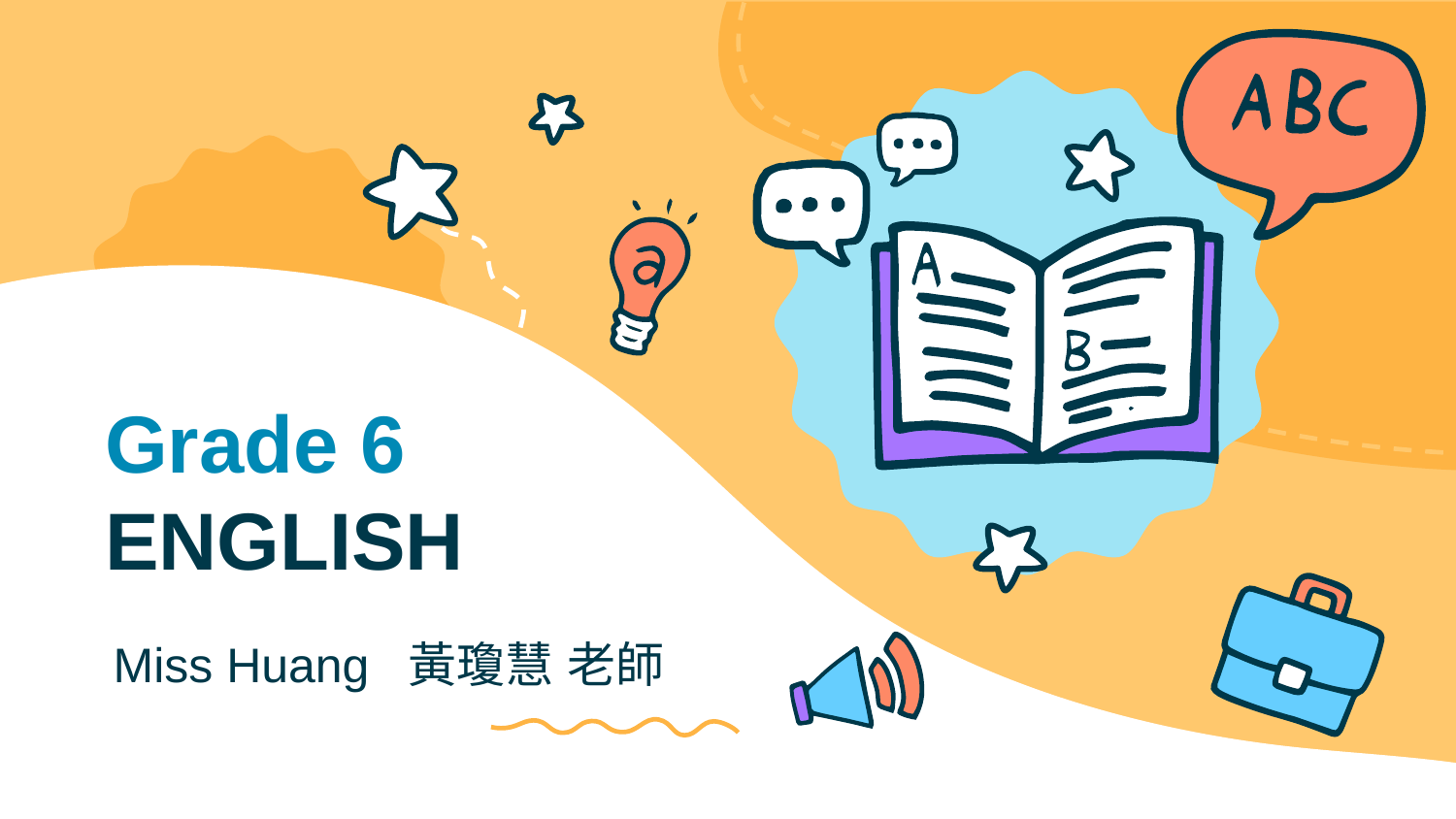

# Grade 6   ENGLISH

Miss Huang  黃瓊慧 老師